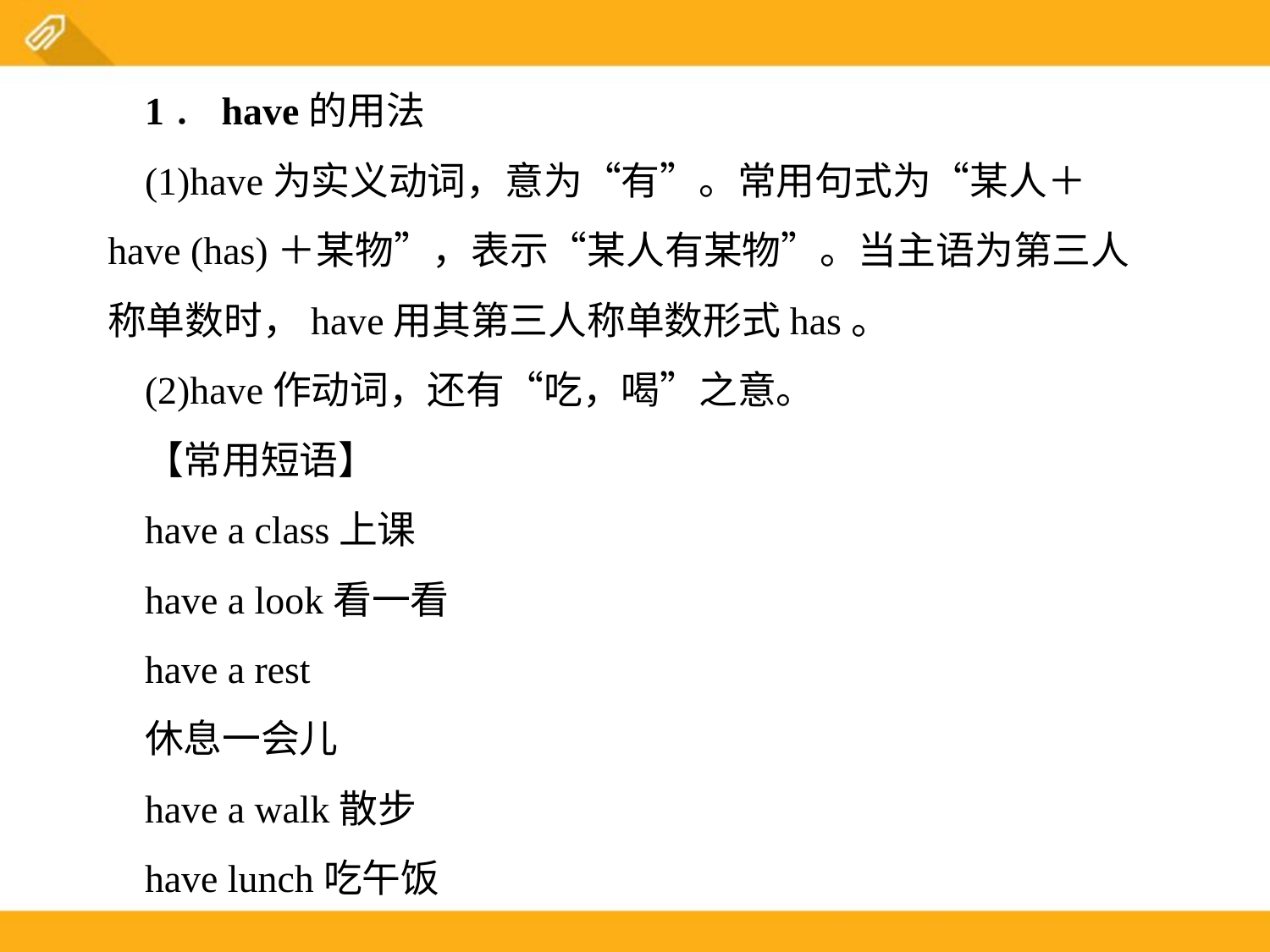

1．have的用法
(1)have为实义动词，意为“有”。常用句式为“某人＋have (has)＋某物”，表示“某人有某物”。当主语为第三人称单数时，have用其第三人称单数形式has。
(2)have作动词，还有“吃，喝”之意。
【常用短语】
have a class上课
have a look看一看
have a rest
休息一会儿
have a walk散步
have lunch吃午饭